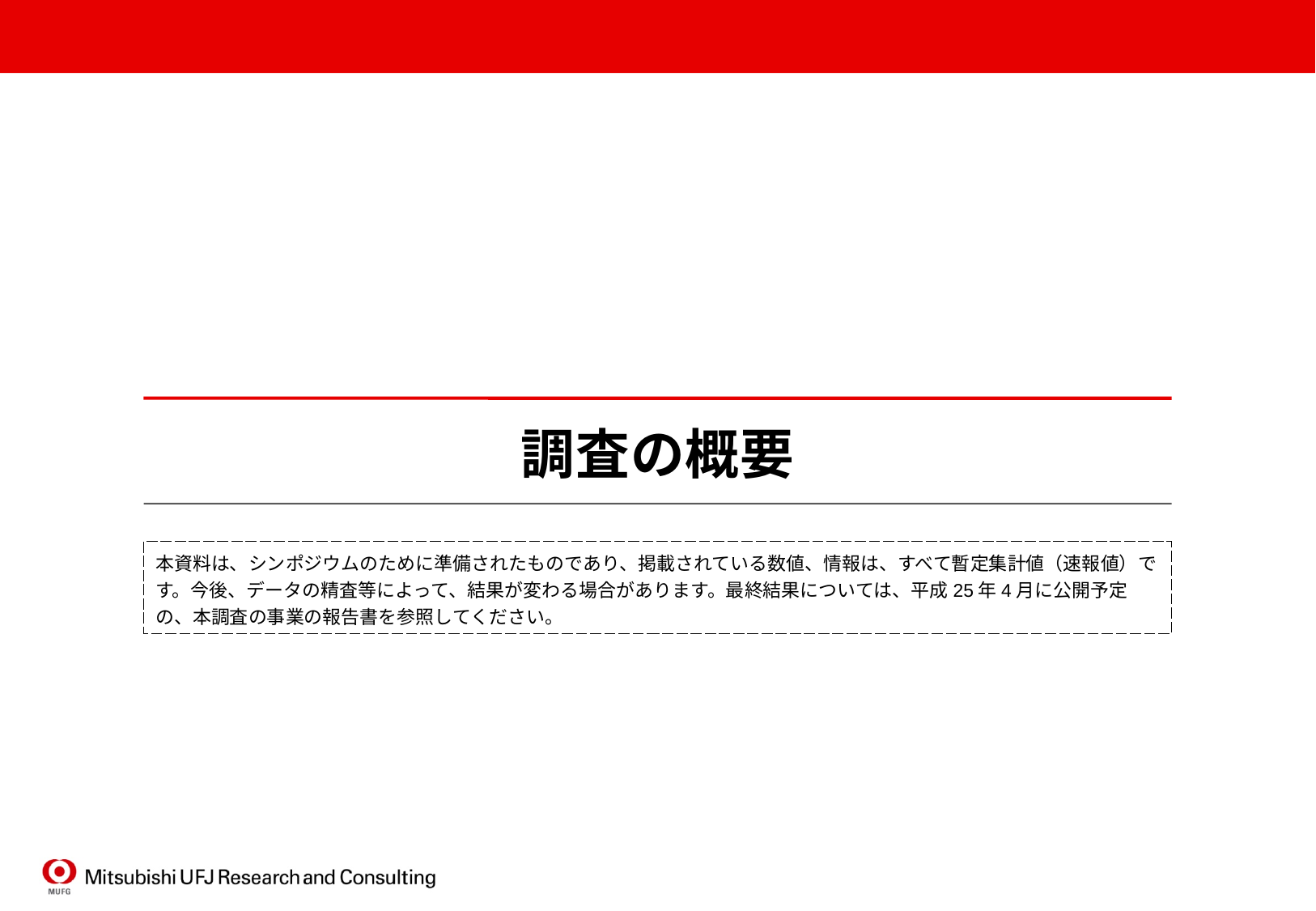

# 調査の概要
本資料は、シンポジウムのために準備されたものであり、掲載されている数値、情報は、すべて暫定集計値（速報値）です。今後、データの精査等によって、結果が変わる場合があります。最終結果については、平成25年4月に公開予定の、本調査の事業の報告書を参照してください。